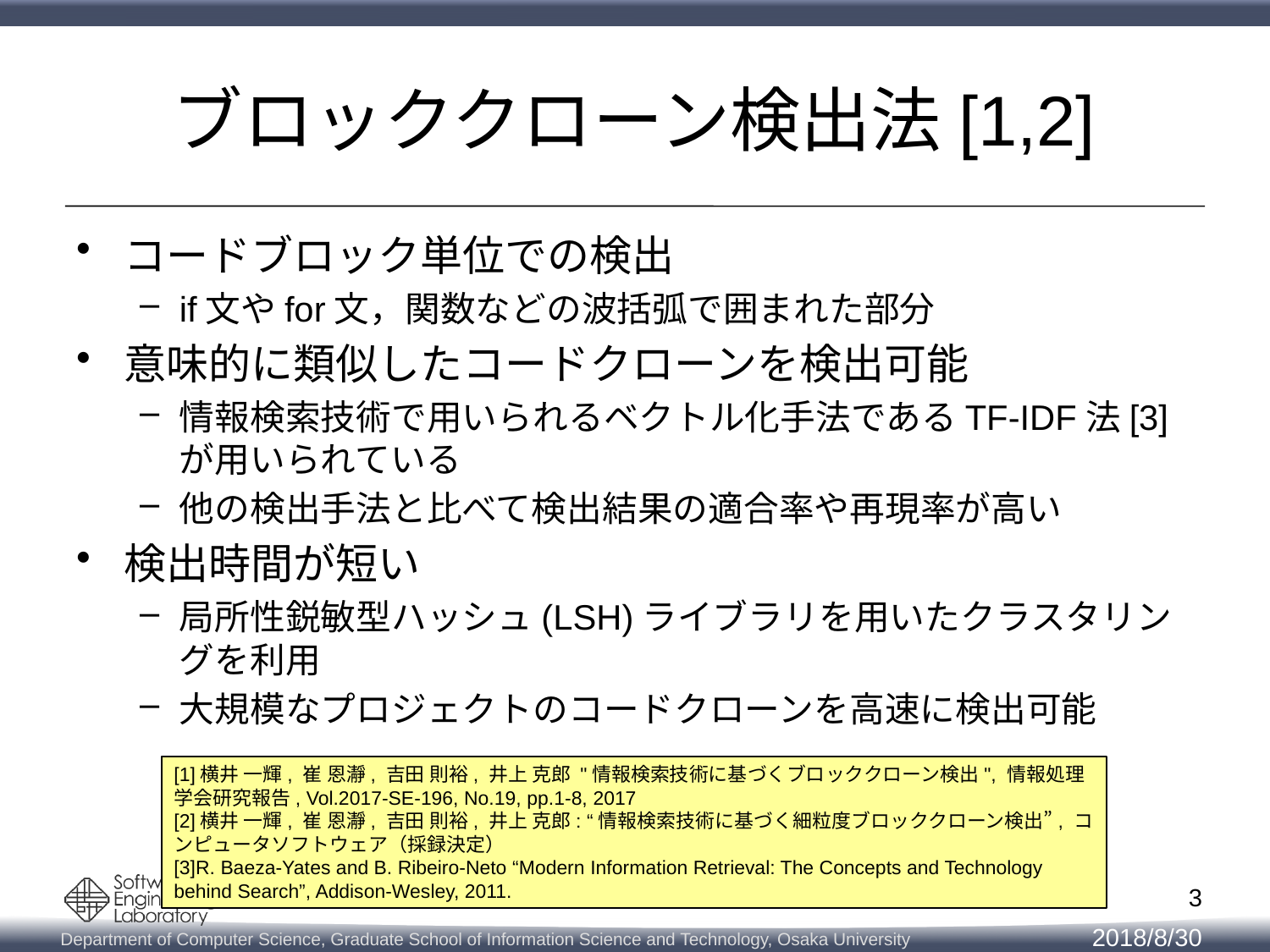

# ブロッククローン検出法[1,2]
コードブロック単位での検出
if文やfor文，関数などの波括弧で囲まれた部分
意味的に類似したコードクローンを検出可能
情報検索技術で用いられるベクトル化手法であるTF-IDF法[3]が用いられている
他の検出手法と比べて検出結果の適合率や再現率が高い
検出時間が短い
局所性鋭敏型ハッシュ(LSH)ライブラリを用いたクラスタリングを利用
大規模なプロジェクトのコードクローンを高速に検出可能
[1]横井 一輝, 崔 恩瀞, 吉田 則裕, 井上 克郎 "情報検索技術に基づくブロッククローン検出", 情報処理学会研究報告, Vol.2017-SE-196, No.19, pp.1-8, 2017
[2]横井 一輝, 崔 恩瀞, 吉田 則裕, 井上 克郎: “情報検索技術に基づく細粒度ブロッククローン検出”, コンピュータソフトウェア（採録決定）
[3]R. Baeza-Yates and B. Ribeiro-Neto “Modern Information Retrieval: The Concepts and Technology behind Search”, Addison-Wesley, 2011.
3
2018/8/30